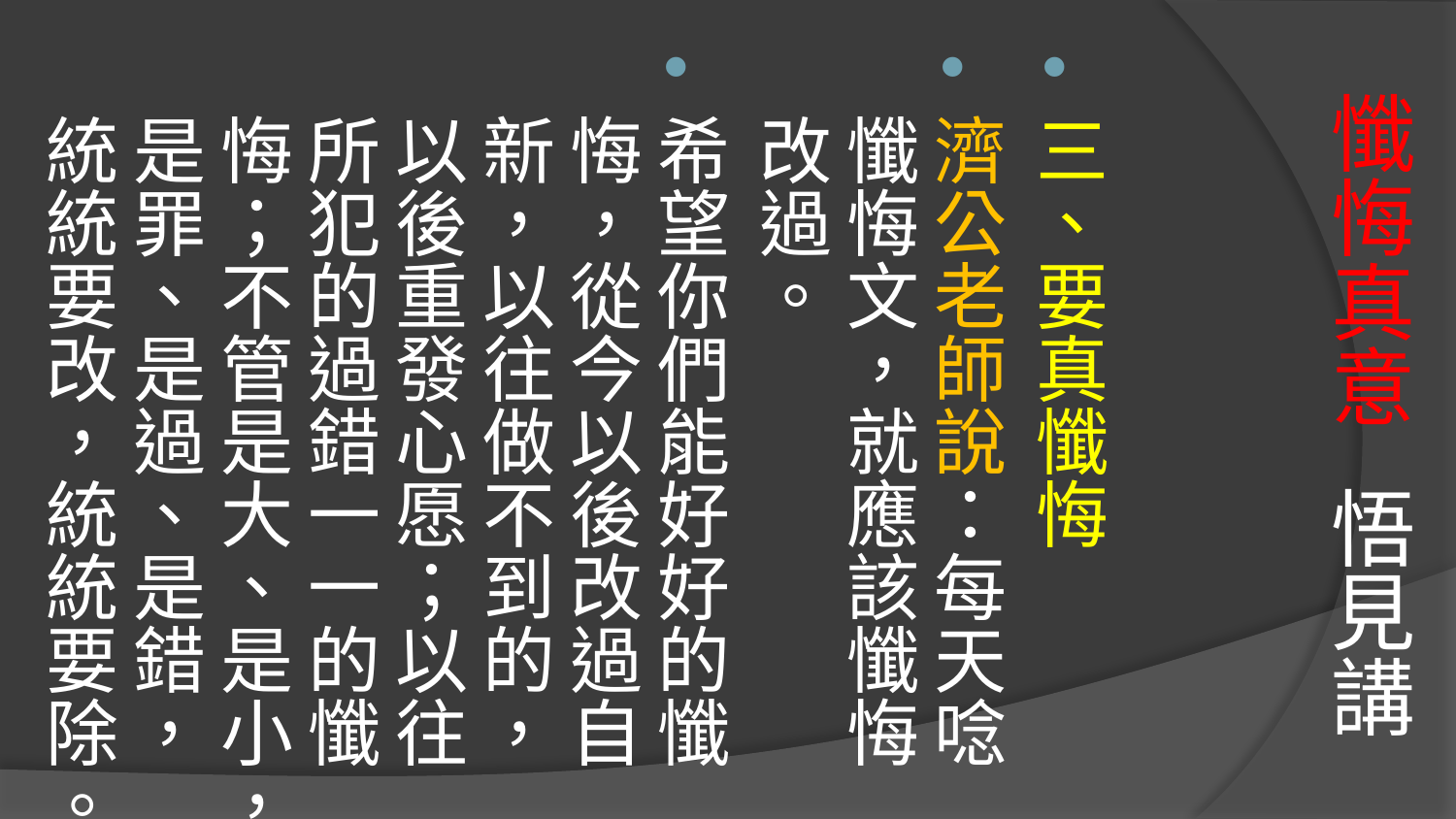

三、要真懺悔
濟公老師說：每天唸懺悔文，就應該懺悔改過。
希望你們能好好的懺悔，從今以後改過自新，以往做不到的，以後重發心愿；以往所犯的過錯一一的懺悔；不管是大、是小，是罪、是過、是錯，統統要改，統統要除。
# 懺悔真意   悟見講